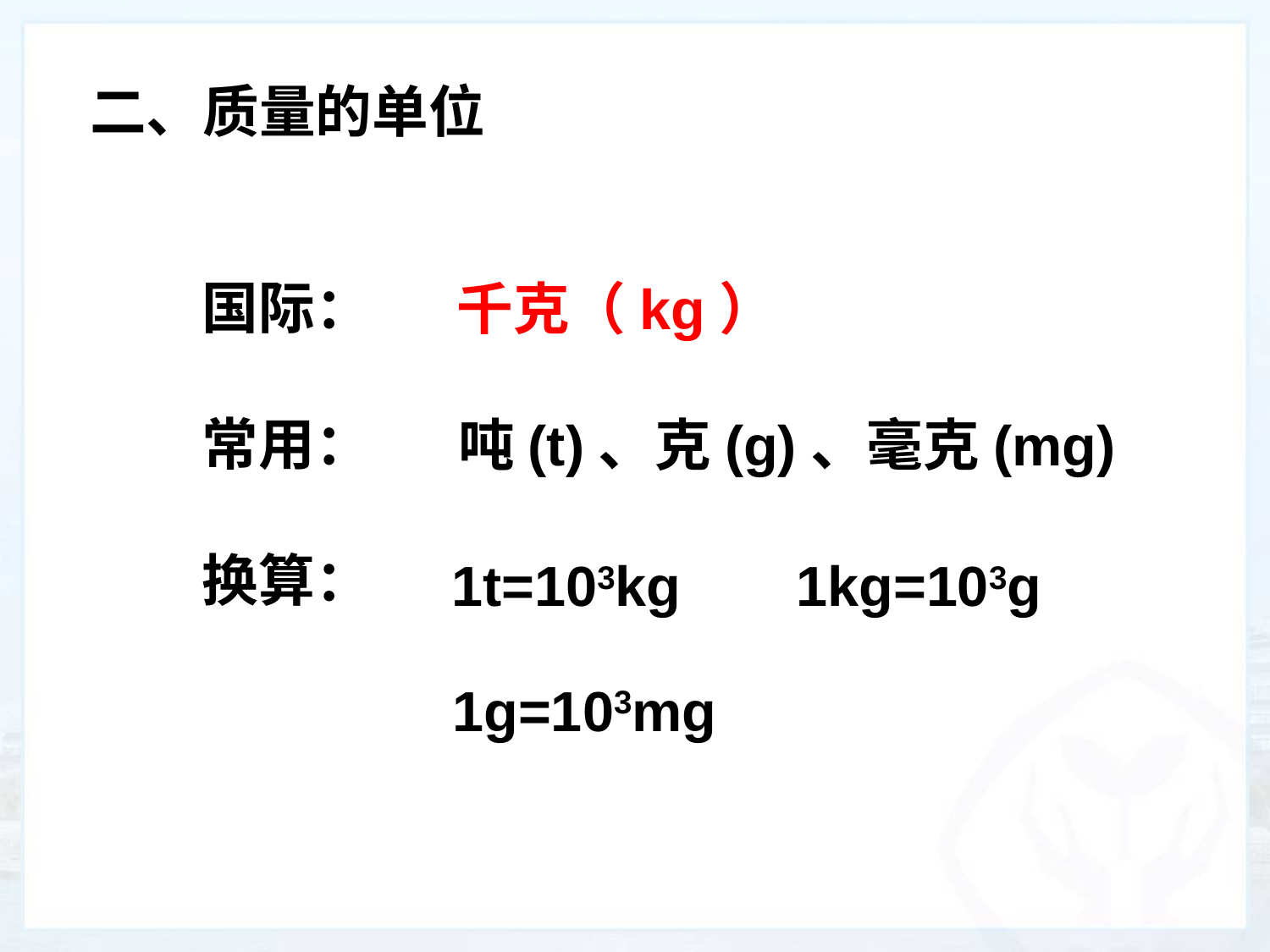

二、质量的单位
国际：
千克（kg）
常用：
吨(t)、克(g)、毫克(mg)
换算：
1kg=103g
1t=103kg
1g=103mg